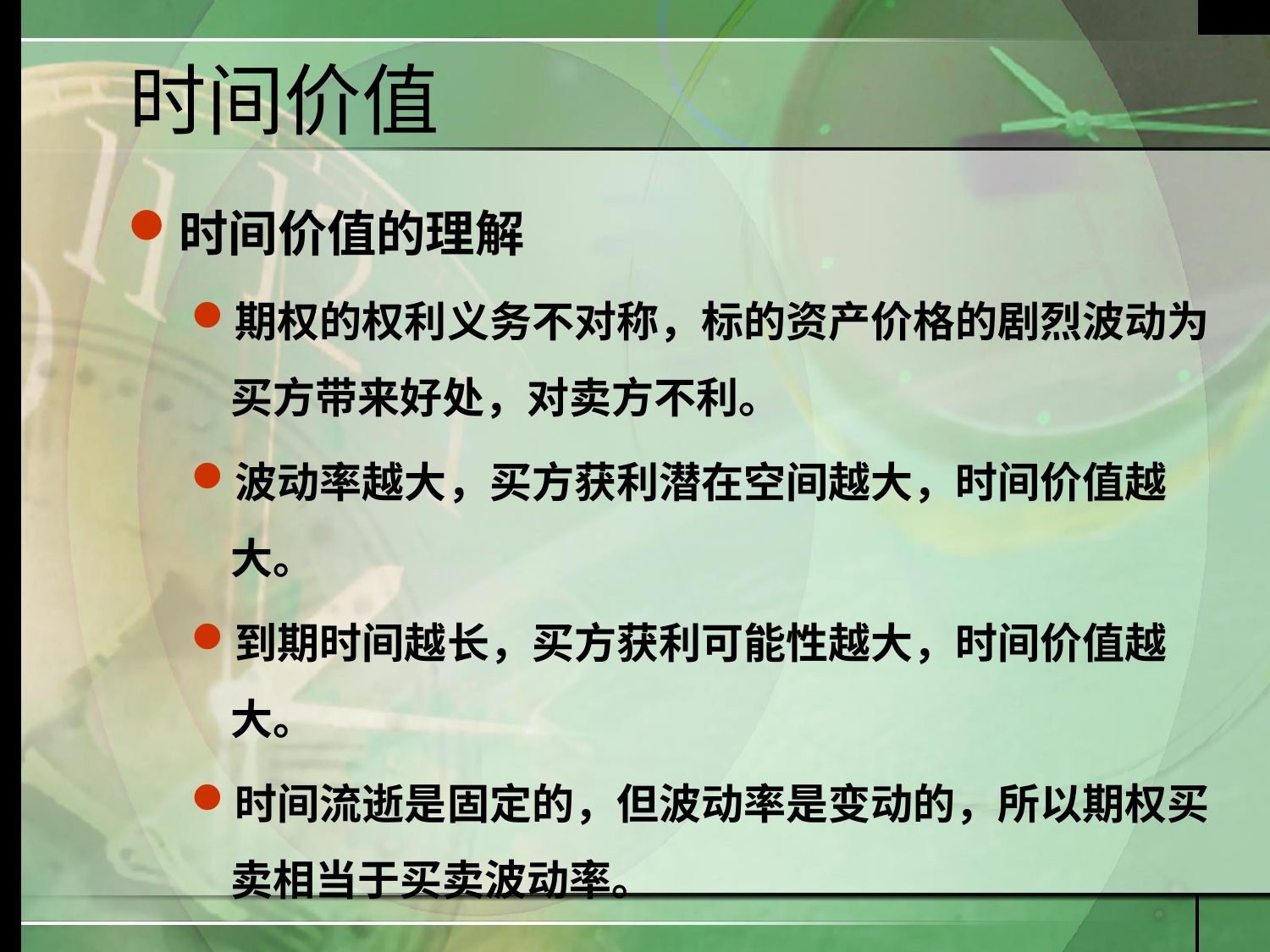

# 时间价值
时间价值的理解
期权的权利义务不对称，标的资产价格的剧烈波动为买方带来好处，对卖方不利。
波动率越大，买方获利潜在空间越大，时间价值越大。
到期时间越长，买方获利可能性越大，时间价值越大。
时间流逝是固定的，但波动率是变动的，所以期权买卖相当于买卖波动率。